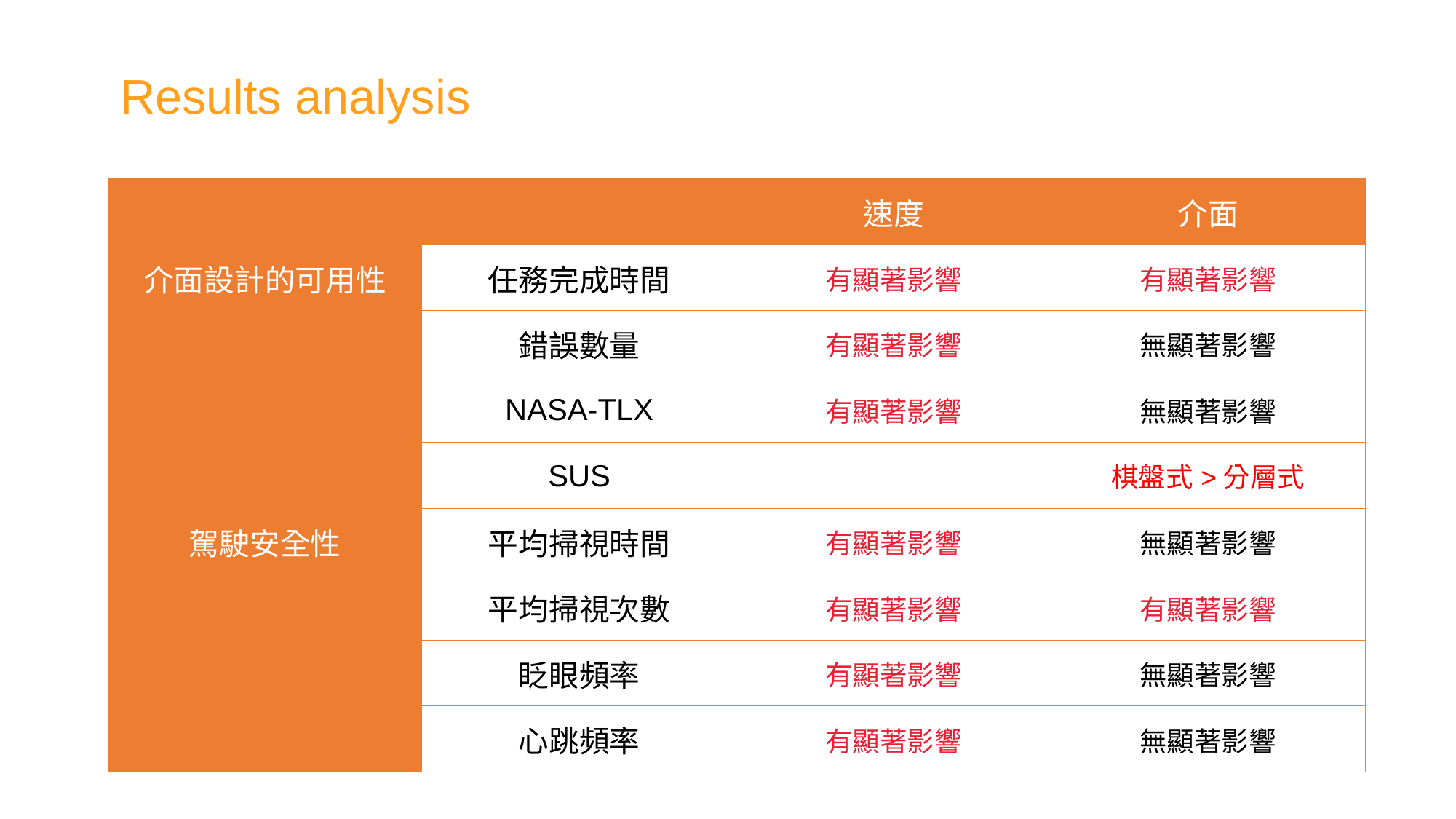

Results analysis
|  |  | 速度 | 介面 |
| --- | --- | --- | --- |
| 介面設計的可用性 | 任務完成時間 | 有顯著影響 | 有顯著影響 |
|  | 錯誤數量 | 有顯著影響 | 無顯著影響 |
|  | NASA-TLX | 有顯著影響 | 無顯著影響 |
|  | SUS |  | 棋盤式>分層式 |
| 駕駛安全性 | 平均掃視時間 | 有顯著影響 | 無顯著影響 |
|  | 平均掃視次數 | 有顯著影響 | 有顯著影響 |
|  | 眨眼頻率 | 有顯著影響 | 無顯著影響 |
|  | 心跳頻率 | 有顯著影響 | 無顯著影響 |